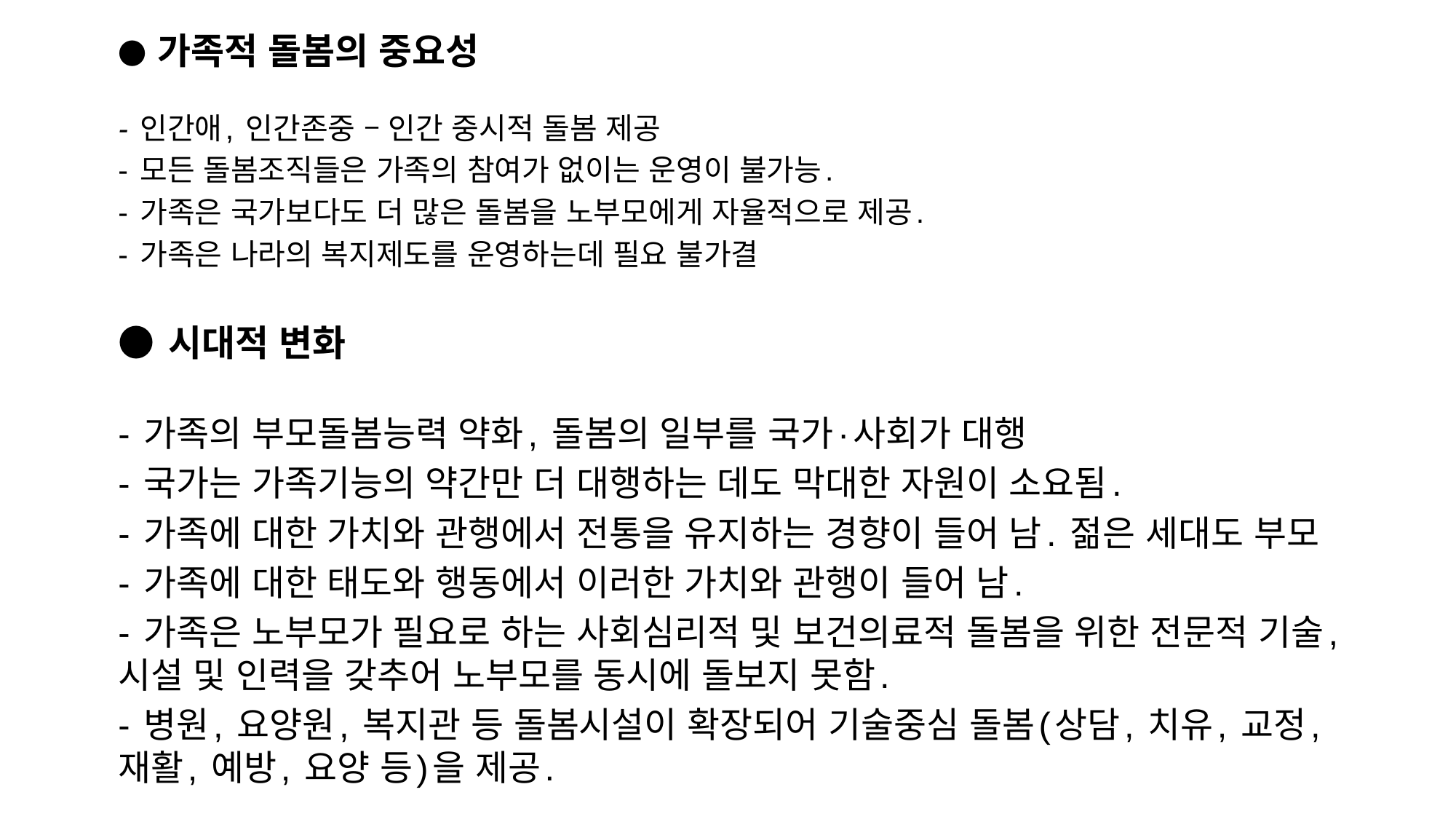

● 가족적 돌봄의 중요성

- 인간애, 인간존중 – 인간 중시적 돌봄 제공
- 모든 돌봄조직들은 가족의 참여가 없이는 운영이 불가능.
- 가족은 국가보다도 더 많은 돌봄을 노부모에게 자율적으로 제공.
- 가족은 나라의 복지제도를 운영하는데 필요 불가결

● 시대적 변화

- 가족의 부모돌봄능력 약화, 돌봄의 일부를 국가·사회가 대행
- 국가는 가족기능의 약간만 더 대행하는 데도 막대한 자원이 소요됨.
- 가족에 대한 가치와 관행에서 전통을 유지하는 경향이 들어 남. 젊은 세대도 부모
- 가족에 대한 태도와 행동에서 이러한 가치와 관행이 들어 남.
- 가족은 노부모가 필요로 하는 사회심리적 및 보건의료적 돌봄을 위한 전문적 기술, 시설 및 인력을 갖추어 노부모를 동시에 돌보지 못함.
- 병원, 요양원, 복지관 등 돌봄시설이 확장되어 기술중심 돌봄(상담, 치유, 교정, 재활, 예방, 요양 등)을 제공.